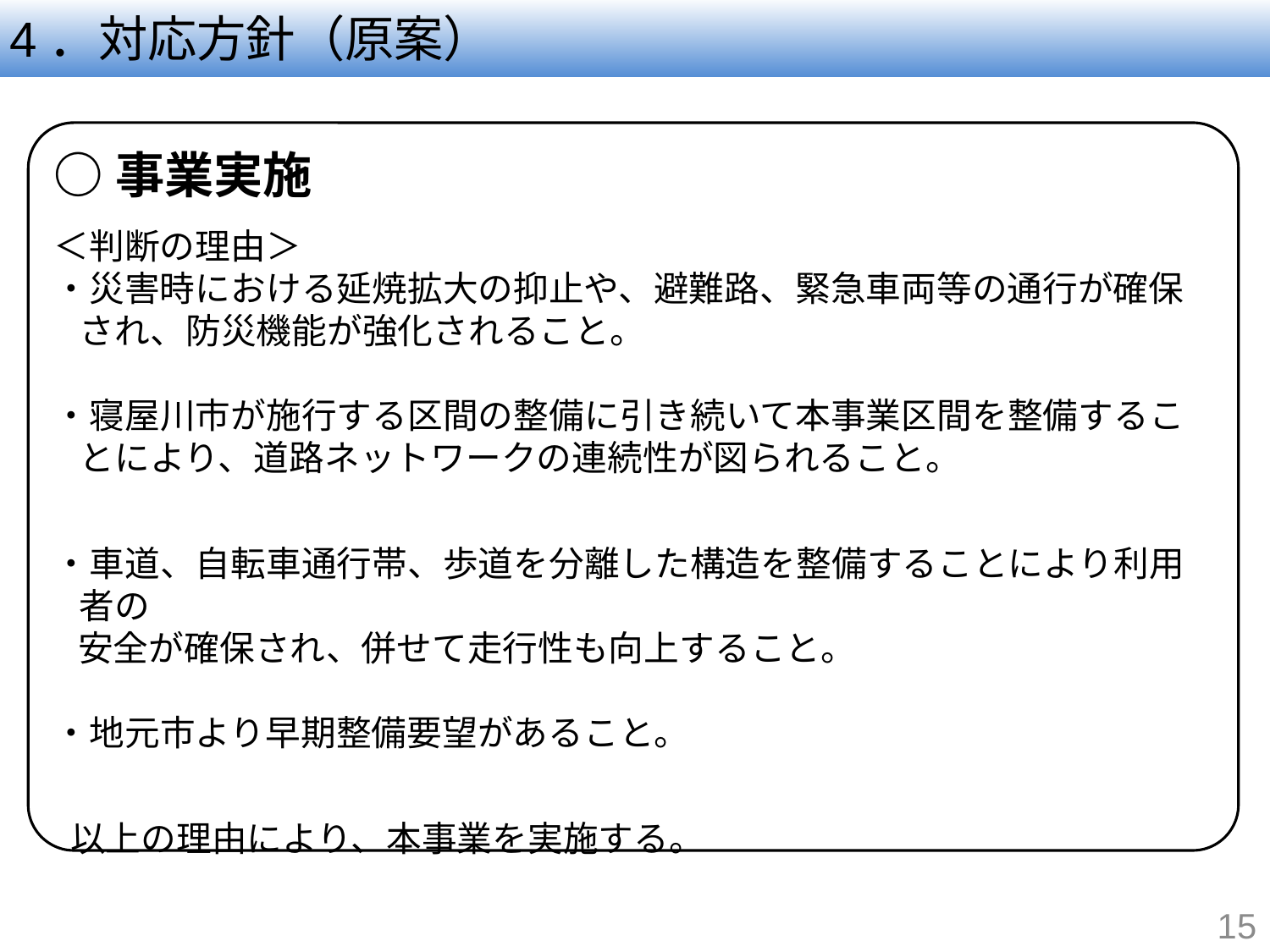

# 4．対応方針（原案）
○事業実施
＜判断の理由＞
・災害時における延焼拡大の抑止や、避難路、緊急車両等の通行が確保され、防災機能が強化されること。

・寝屋川市が施行する区間の整備に引き続いて本事業区間を整備することにより、道路ネットワークの連続性が図られること。

・車道、自転車通行帯、歩道を分離した構造を整備することにより利用者の
  安全が確保され、併せて走行性も向上すること。

・地元市より早期整備要望があること。

 以上の理由により、本事業を実施する。
15